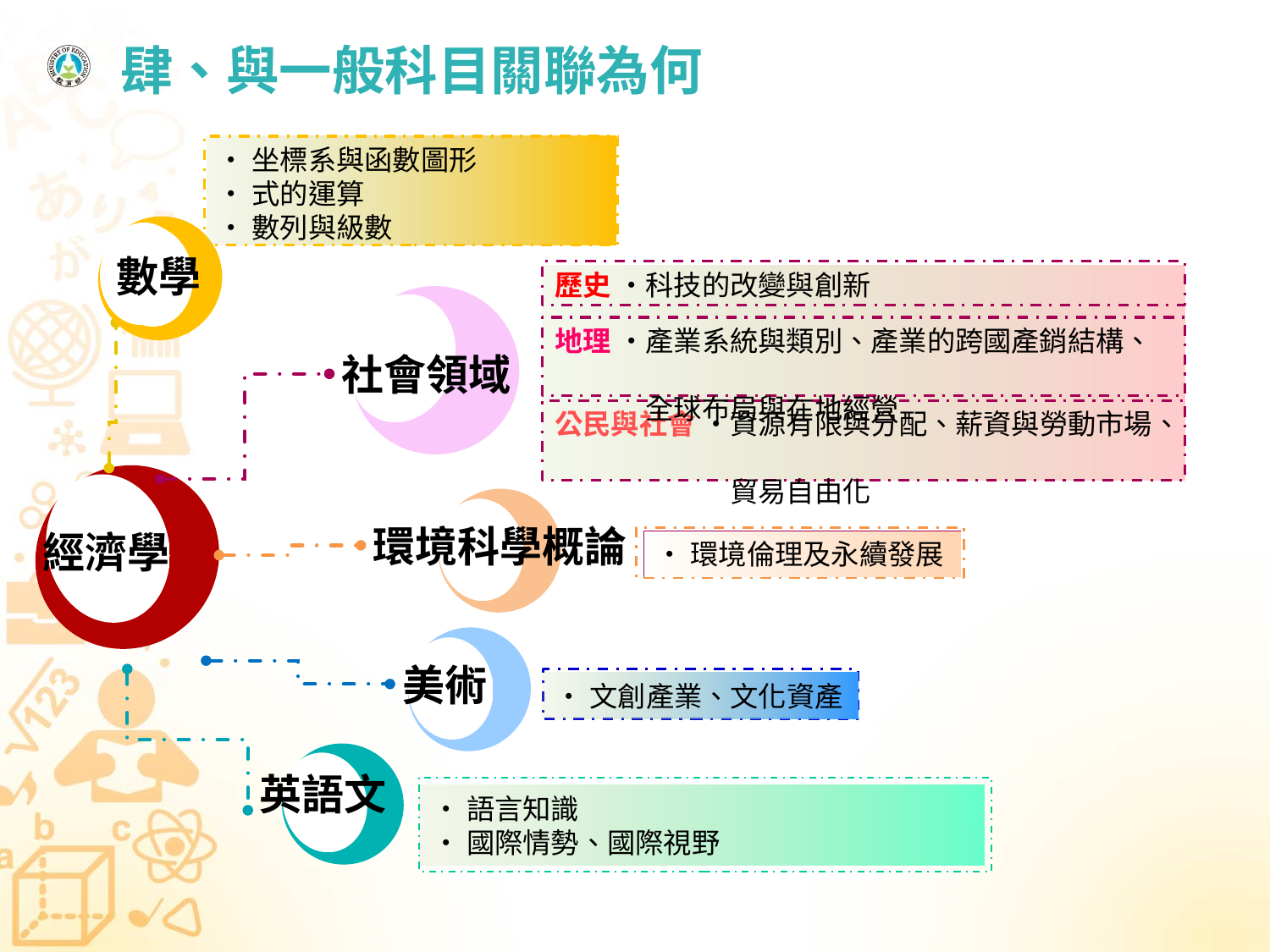

# 肆、與一般科目關聯為何

•坐標系與函數圖形
•式的運算
•數列與級數

數學
歷史 •科技的改變與創新

社會領域
地理 •產業系統與類別、產業的跨國產銷結構、　　
　　　 全球布局與在地經營
公民與社會 •資源有限與分配、薪資與勞動市場、　　
　　　　　　 貿易自由化

環境科學概論
經濟學

•環境倫理及永續發展

美術

•文創產業、文化資產

英語文

•語言知識
•國際情勢、國際視野